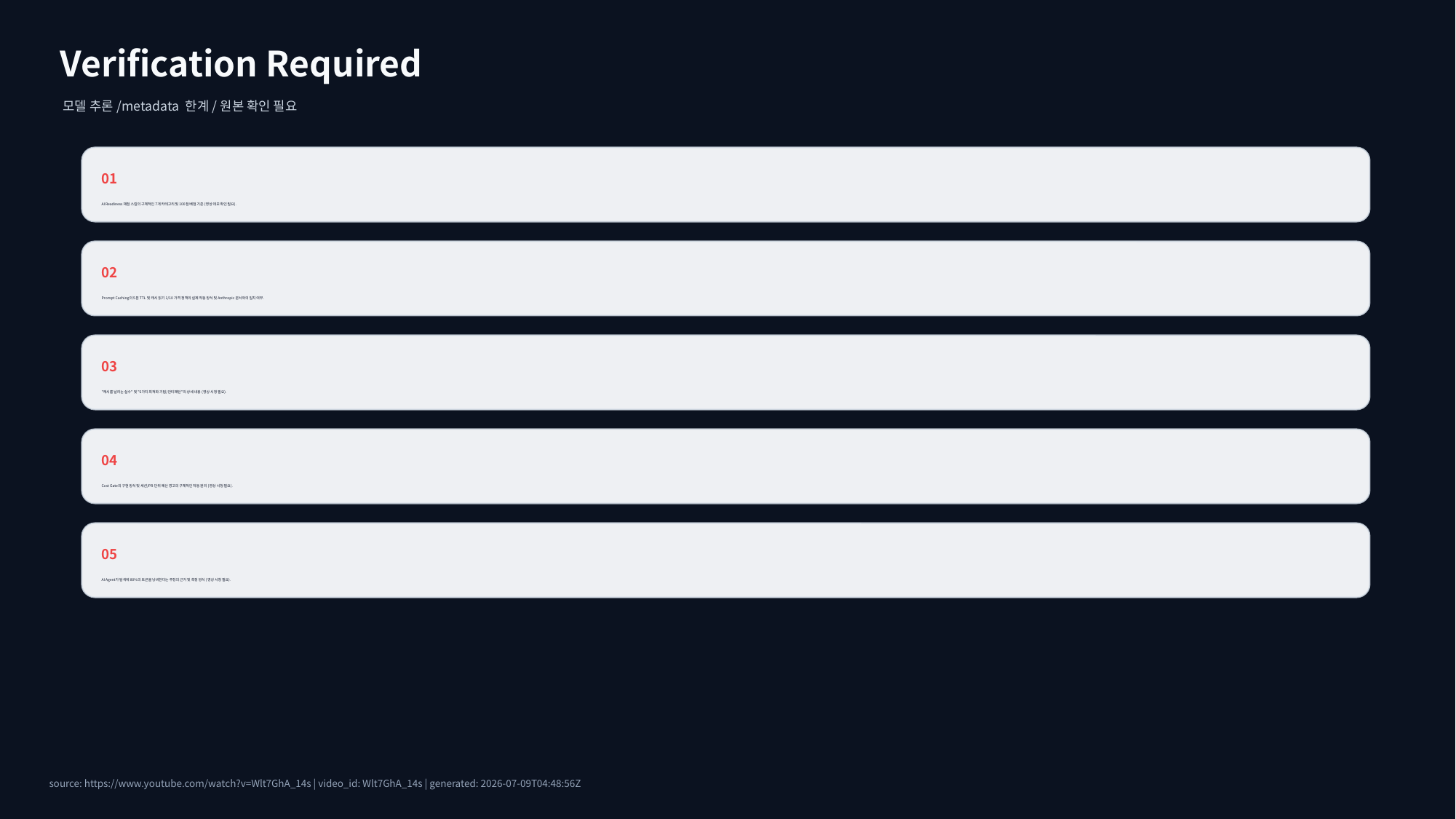

Verification Required
모델 추론/metadata 한계/원본 확인 필요

01
AI Readiness 채점 스킬의 구체적인 7개 카테고리 및 100점 배점 기준 (영상 데모 확인 필요).

02
Prompt Caching의 5분 TTL 및 캐시 읽기 1/10 가격 정책의 실제 작동 방식 및 Anthropic 문서와의 일치 여부.

03
"캐시를 날리는 실수" 및 "6가지 최적화 기법/안티패턴"의 상세 내용 (영상 시청 필요).

04
Cost Gate의 구현 방식 및 세션/PR 단위 예산 경고의 구체적인 작동 원리 (영상 시청 필요).

05
AI Agent가 탐색에 80%의 토큰을 낭비한다는 주장의 근거 및 측정 방식 (영상 시청 필요).
source: https://www.youtube.com/watch?v=Wlt7GhA_14s | video_id: Wlt7GhA_14s | generated: 2026-07-09T04:48:56Z